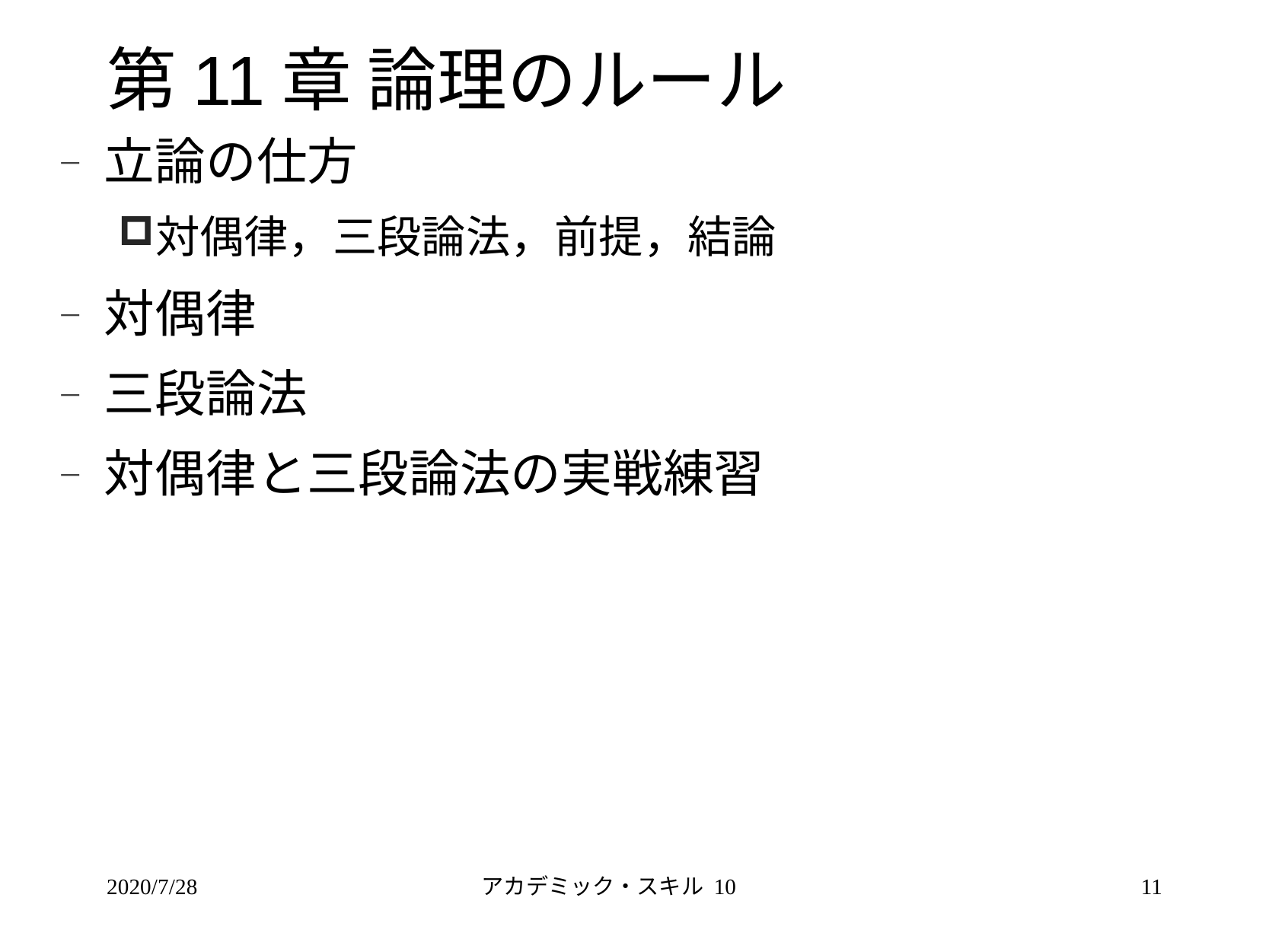

# 第11章 論理のルール
立論の仕方
対偶律，三段論法，前提，結論
対偶律
三段論法
対偶律と三段論法の実戦練習

2020/7/28
アカデミック・スキル 10
11